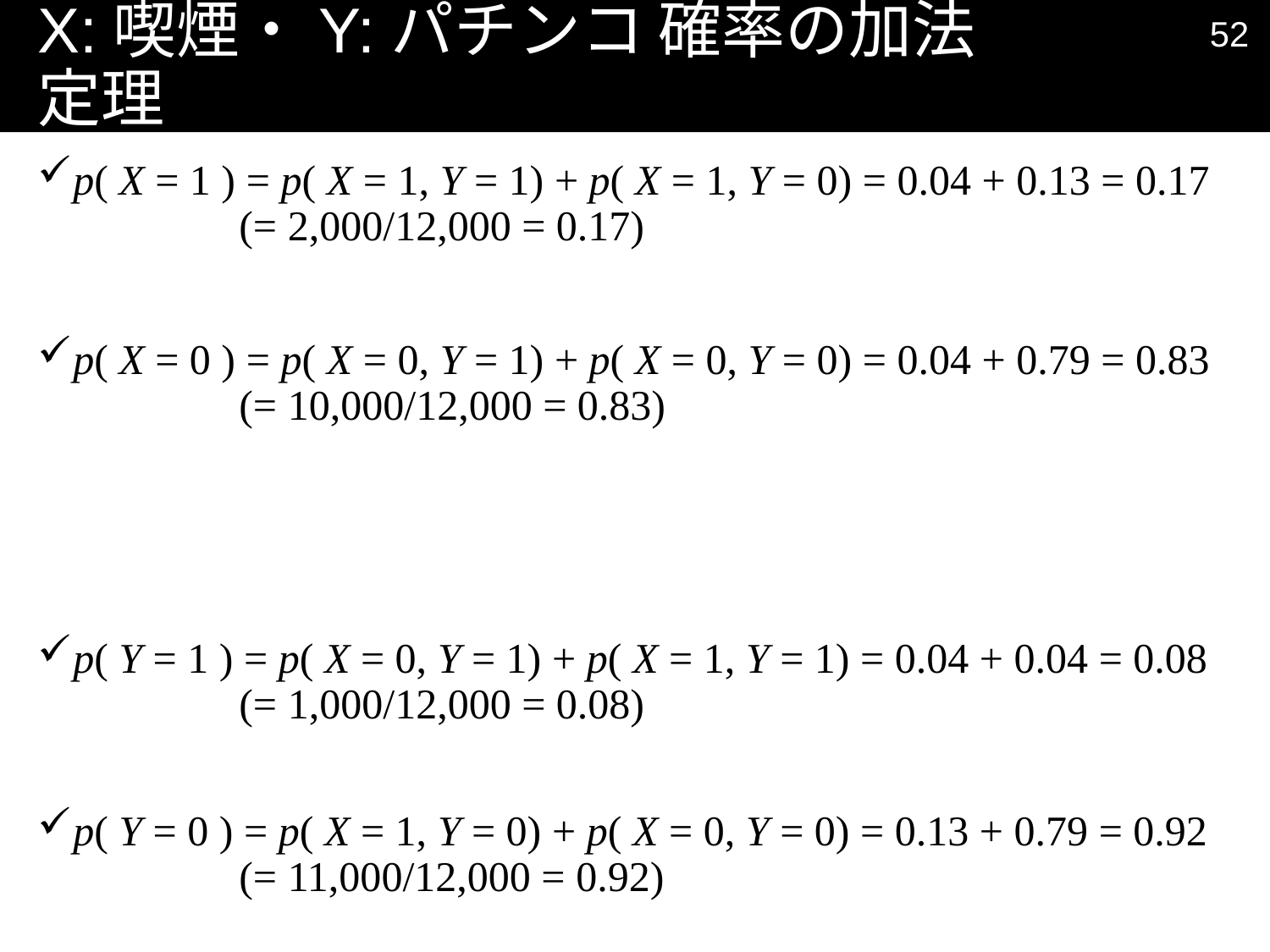

52
# X:喫煙・Y:パチンコ 確率の加法定理
p( X = 1 ) = p( X = 1, Y = 1) + p( X = 1, Y = 0) = 0.04 + 0.13 = 0.17
                (= 2,000/12,000 = 0.17)

p( X = 0 ) = p( X = 0, Y = 1) + p( X = 0, Y = 0) = 0.04 + 0.79 = 0.83
                (= 10,000/12,000 = 0.83)

p( Y = 1 ) = p( X = 0, Y = 1) + p( X = 1, Y = 1) = 0.04 + 0.04 = 0.08
                (= 1,000/12,000 = 0.08)

p( Y = 0 ) = p( X = 1, Y = 0) + p( X = 0, Y = 0) = 0.13 + 0.79 = 0.92
                (= 11,000/12,000 = 0.92)